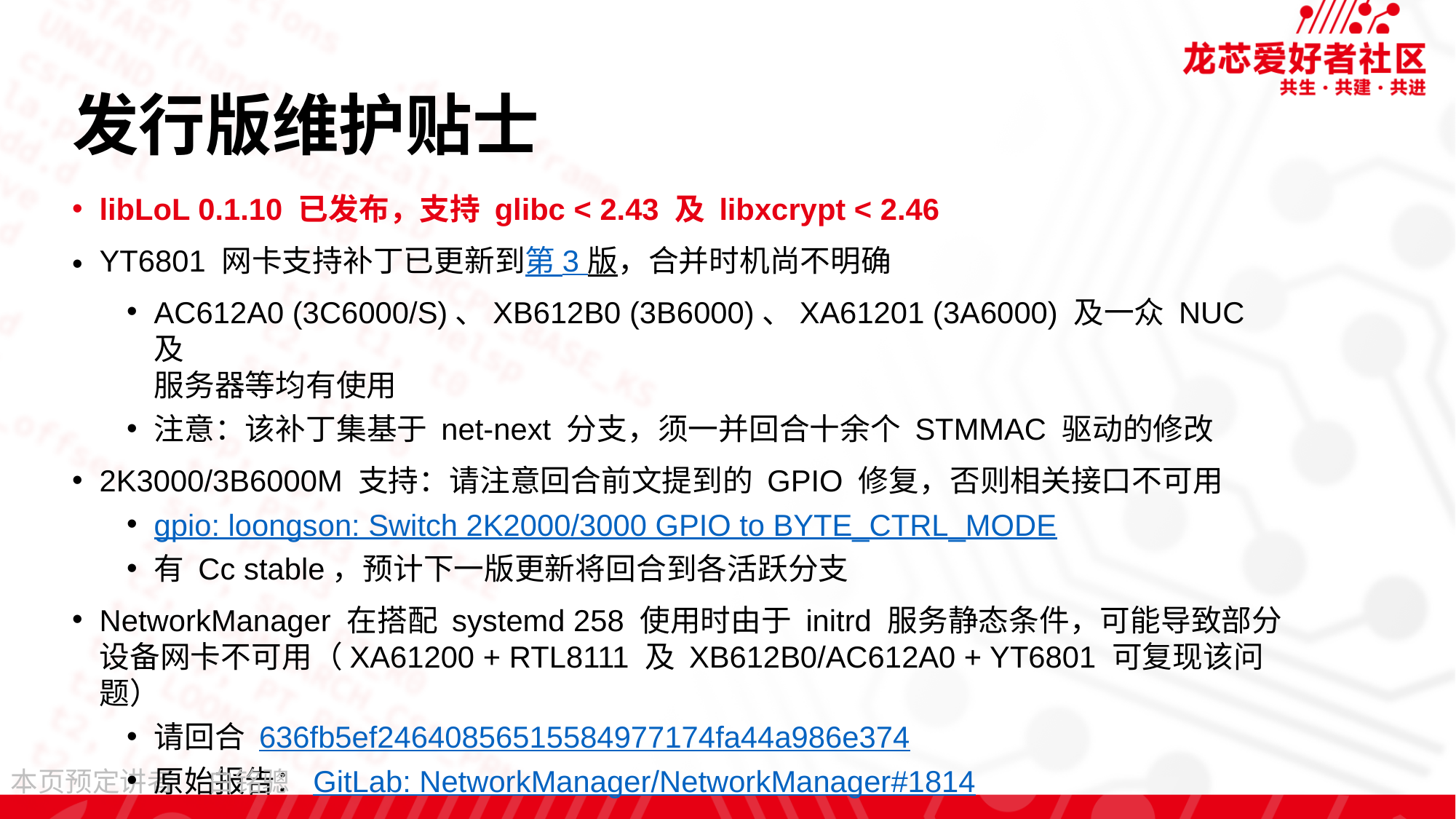

# 发行版维护贴士
libLoL 0.1.10 已发布，支持 glibc < 2.43 及 libxcrypt < 2.46
YT6801 网卡支持补丁已更新到第 3 版，合并时机尚不明确
AC612A0 (3C6000/S)、XB612B0 (3B6000)、XA61201 (3A6000) 及一众 NUC 及
服务器等均有使用
注意：该补丁集基于 net-next 分支，须一并回合十余个 STMMAC 驱动的修改
2K3000/3B6000M 支持：请注意回合前文提到的 GPIO 修复，否则相关接口不可用
gpio: loongson: Switch 2K2000/3000 GPIO to BYTE_CTRL_MODE
有 Cc stable，预计下一版更新将回合到各活跃分支
NetworkManager 在搭配 systemd 258 使用时由于 initrd 服务静态条件，可能导致部分
设备网卡不可用（XA61200 + RTL8111 及 XB612B0/AC612A0 + YT6801 可复现该问题）
请回合 636fb5ef24640856515584977174fa44a986e374
原始报告：GitLab: NetworkManager/NetworkManager#1814
白铭骢